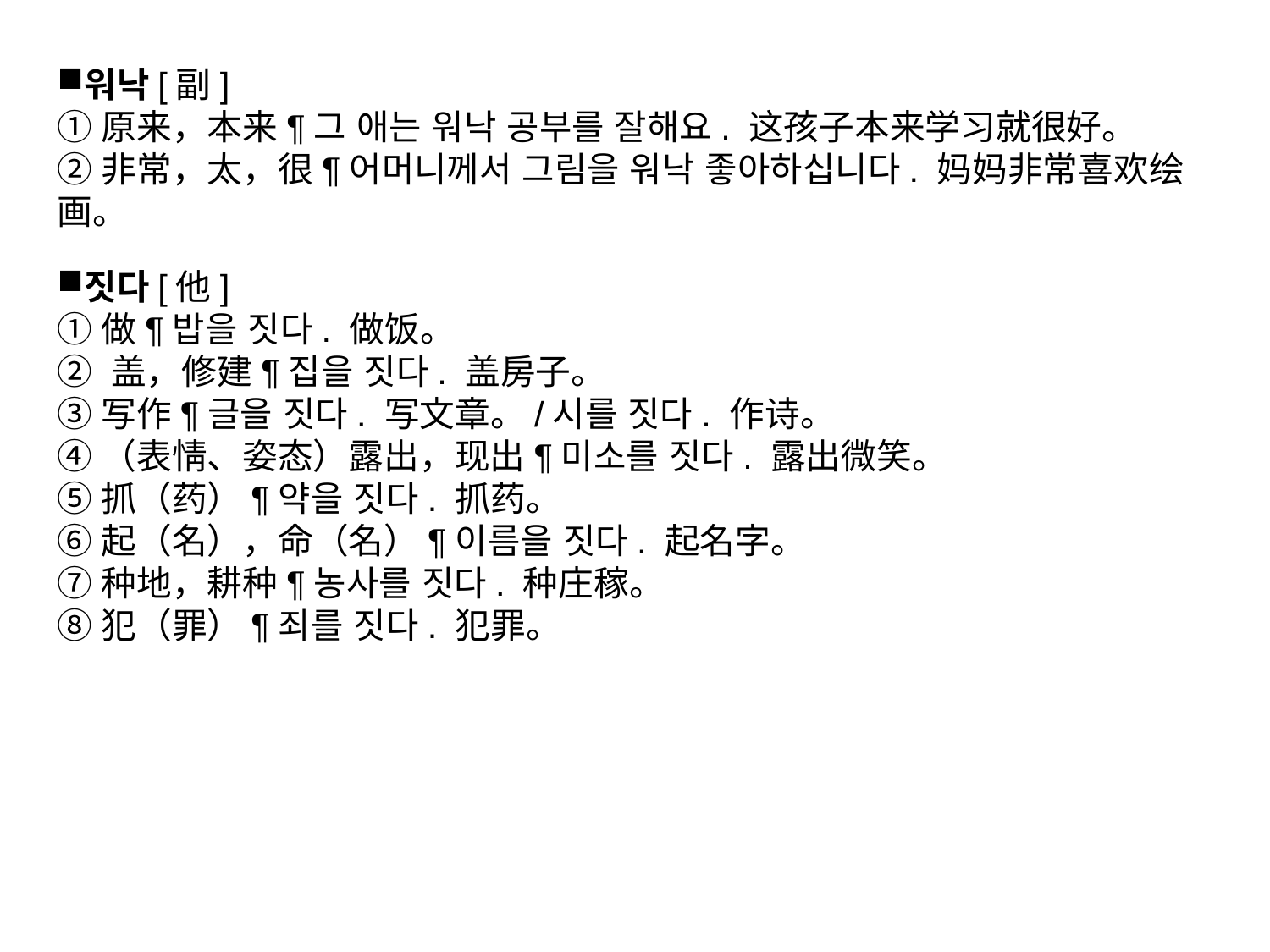

워낙[副]
①原来，本来¶그 애는 워낙 공부를 잘해요. 这孩子本来学习就很好。
②非常，太，很¶어머니께서 그림을 워낙 좋아하십니다. 妈妈非常喜欢绘画。
짓다[他]
①做¶밥을 짓다. 做饭。
② 盖，修建¶집을 짓다. 盖房子。
③写作¶글을 짓다. 写文章。/시를 짓다. 作诗。
④（表情、姿态）露出，现出¶미소를 짓다. 露出微笑。
⑤抓（药）¶약을 짓다. 抓药。
⑥起（名），命（名）¶이름을 짓다. 起名字。
⑦种地，耕种¶농사를 짓다. 种庄稼。
⑧犯（罪）¶죄를 짓다. 犯罪。